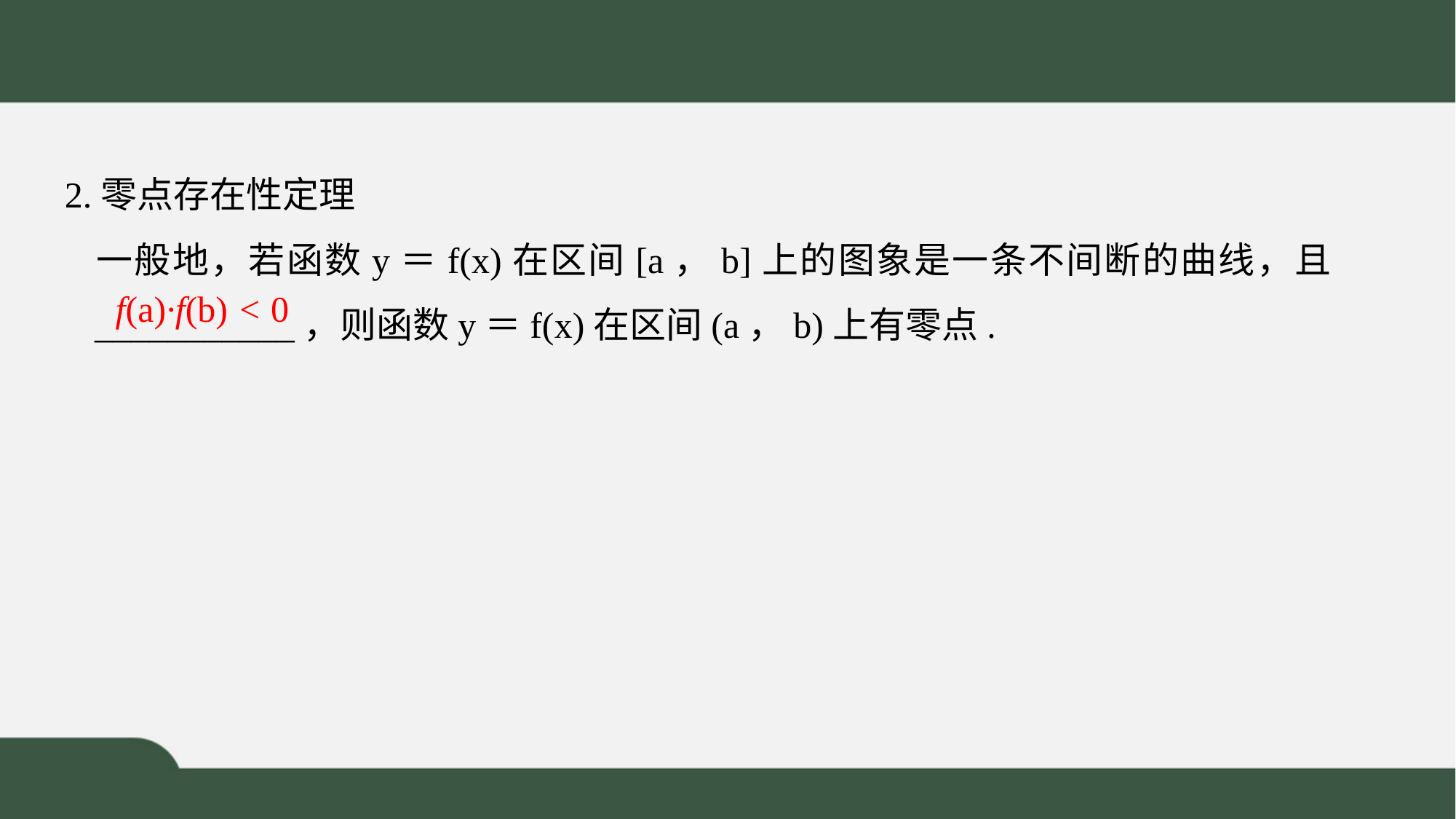

2.零点存在性定理
	一般地，若函数y＝f(x)在区间[a，b]上的图象是一条不间断的曲线，且___________，则函数y＝f(x)在区间(a，b)上有零点.
f(a)·f(b) < 0